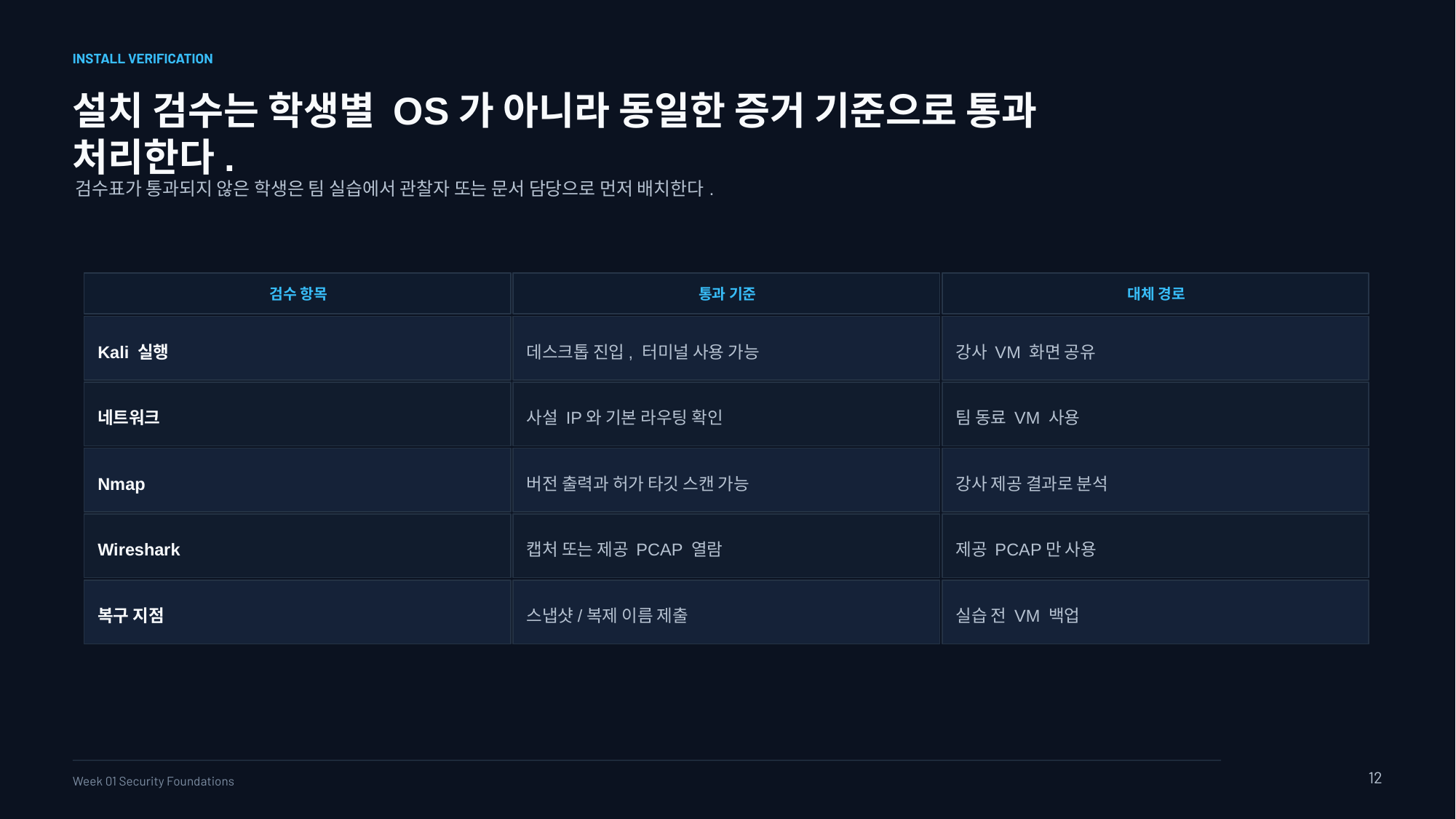

INSTALL VERIFICATION
설치 검수는 학생별 OS가 아니라 동일한 증거 기준으로 통과 처리한다.
검수표가 통과되지 않은 학생은 팀 실습에서 관찰자 또는 문서 담당으로 먼저 배치한다.

검수 항목
통과 기준
대체 경로

Kali 실행
데스크톱 진입, 터미널 사용 가능
강사 VM 화면 공유

네트워크
사설 IP와 기본 라우팅 확인
팀 동료 VM 사용

Nmap
버전 출력과 허가 타깃 스캔 가능
강사 제공 결과로 분석

Wireshark
캡처 또는 제공 PCAP 열람
제공 PCAP만 사용

복구 지점
스냅샷/복제 이름 제출
실습 전 VM 백업

12
Week 01 Security Foundations